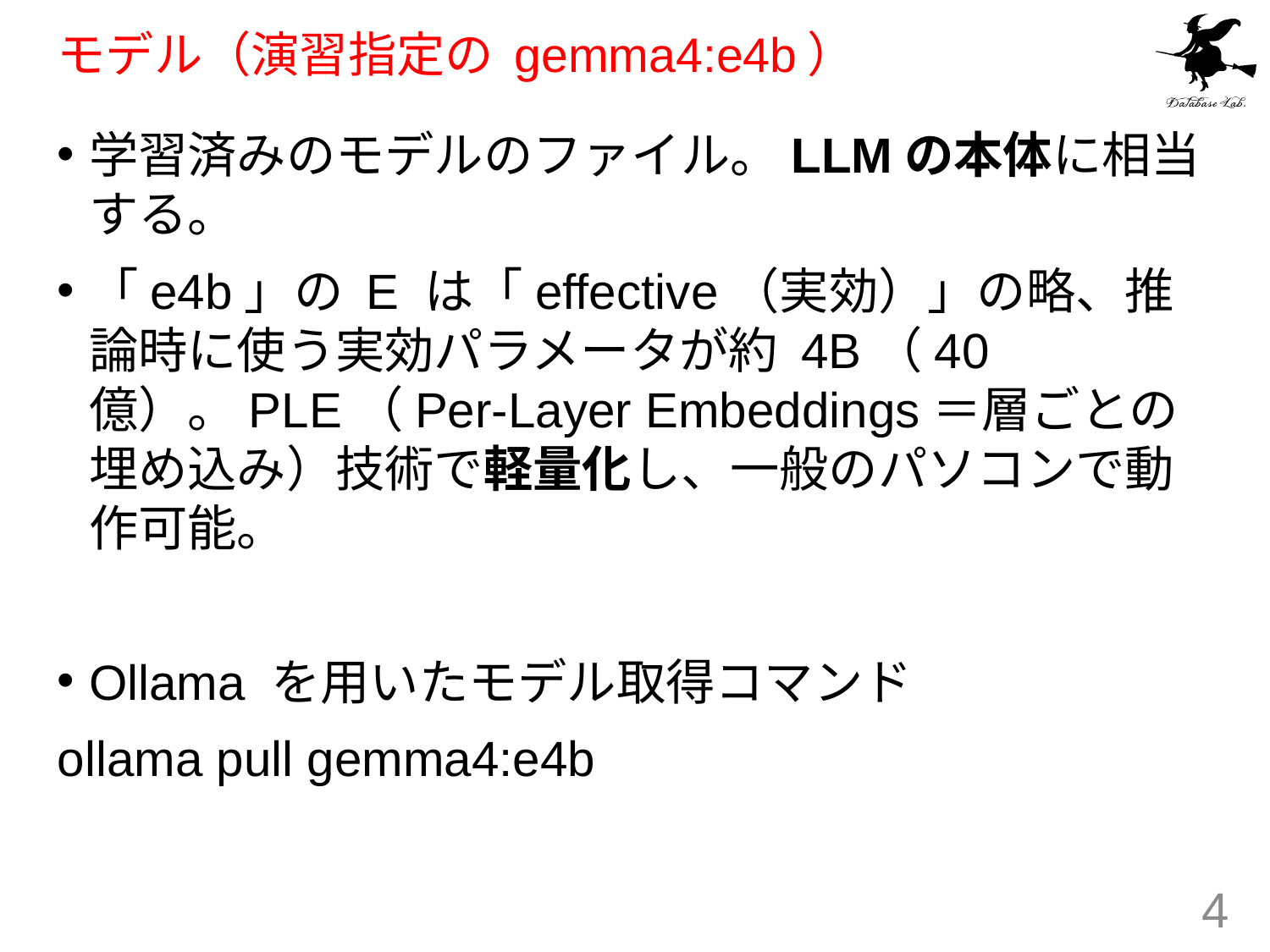

# モデル（演習指定の gemma4:e4b）
学習済みのモデルのファイル。LLMの本体に相当する。
「e4b」の E は「effective（実効）」の略、推論時に使う実効パラメータが約 4B（40億）。PLE（Per-Layer Embeddings＝層ごとの埋め込み）技術で軽量化し、一般のパソコンで動作可能。

Ollama を用いたモデル取得コマンド
ollama pull gemma4:e4b

4